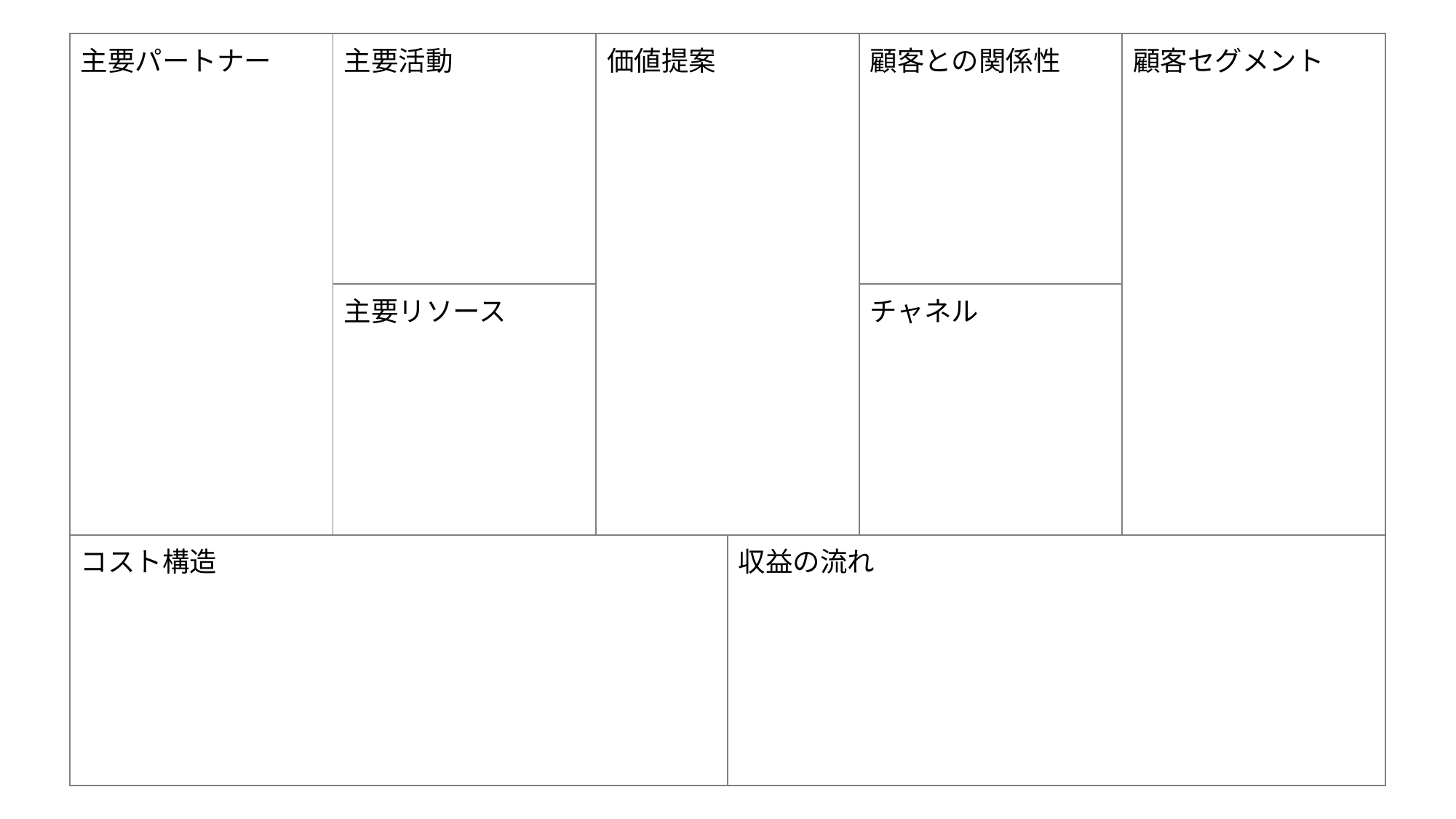

| 主要パートナー | 主要活動 | 価値提案 |  | 顧客との関係性 | 顧客セグメント |
| --- | --- | --- | --- | --- | --- |
|  | 主要リソース |  |  | チャネル |  |
| コスト構造 |  |  | 収益の流れ |  |  |